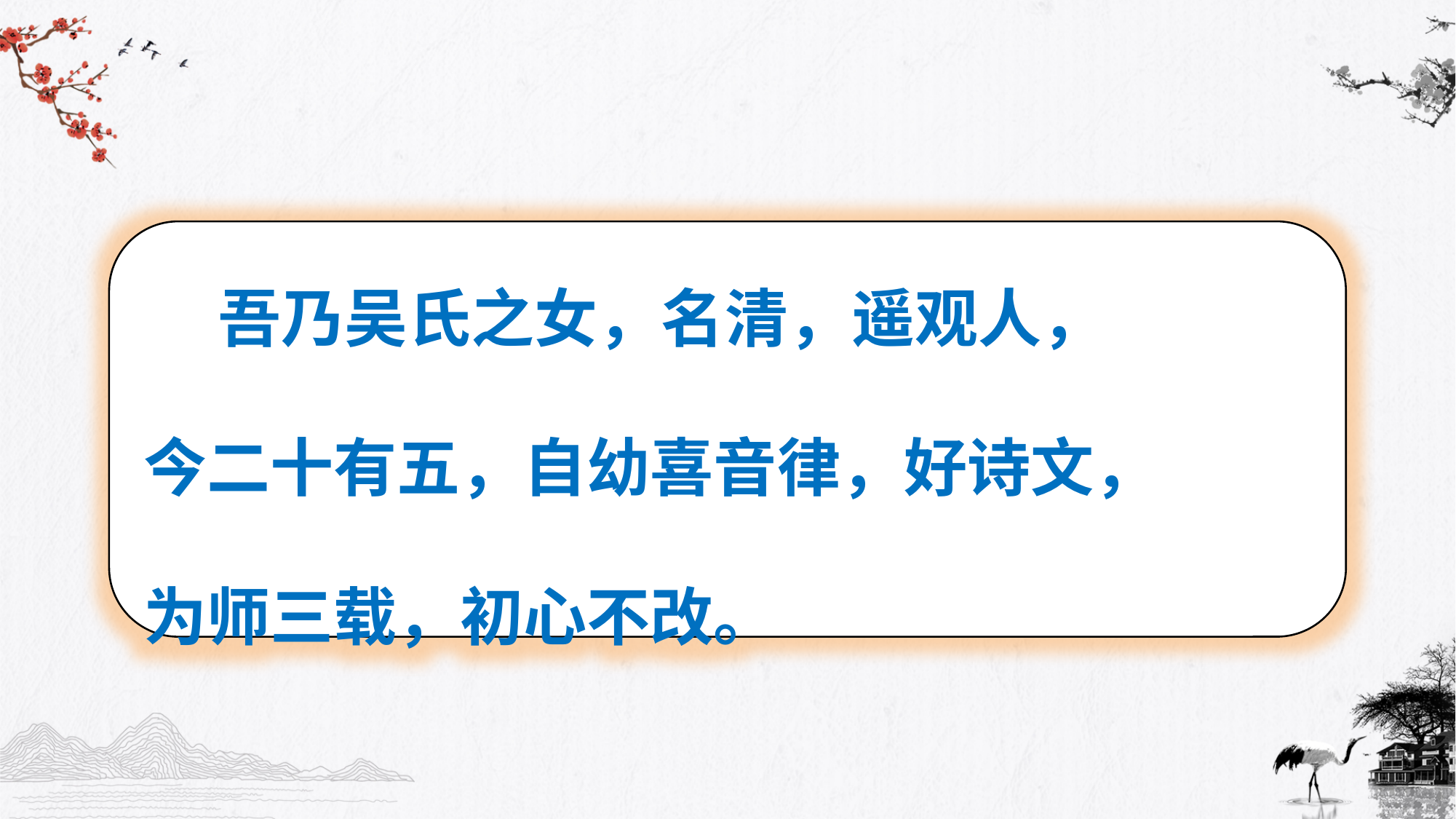

吾乃吴氏之女，名清，遥观人，
今二十有五，自幼喜音律，好诗文，
为师三载，初心不改。